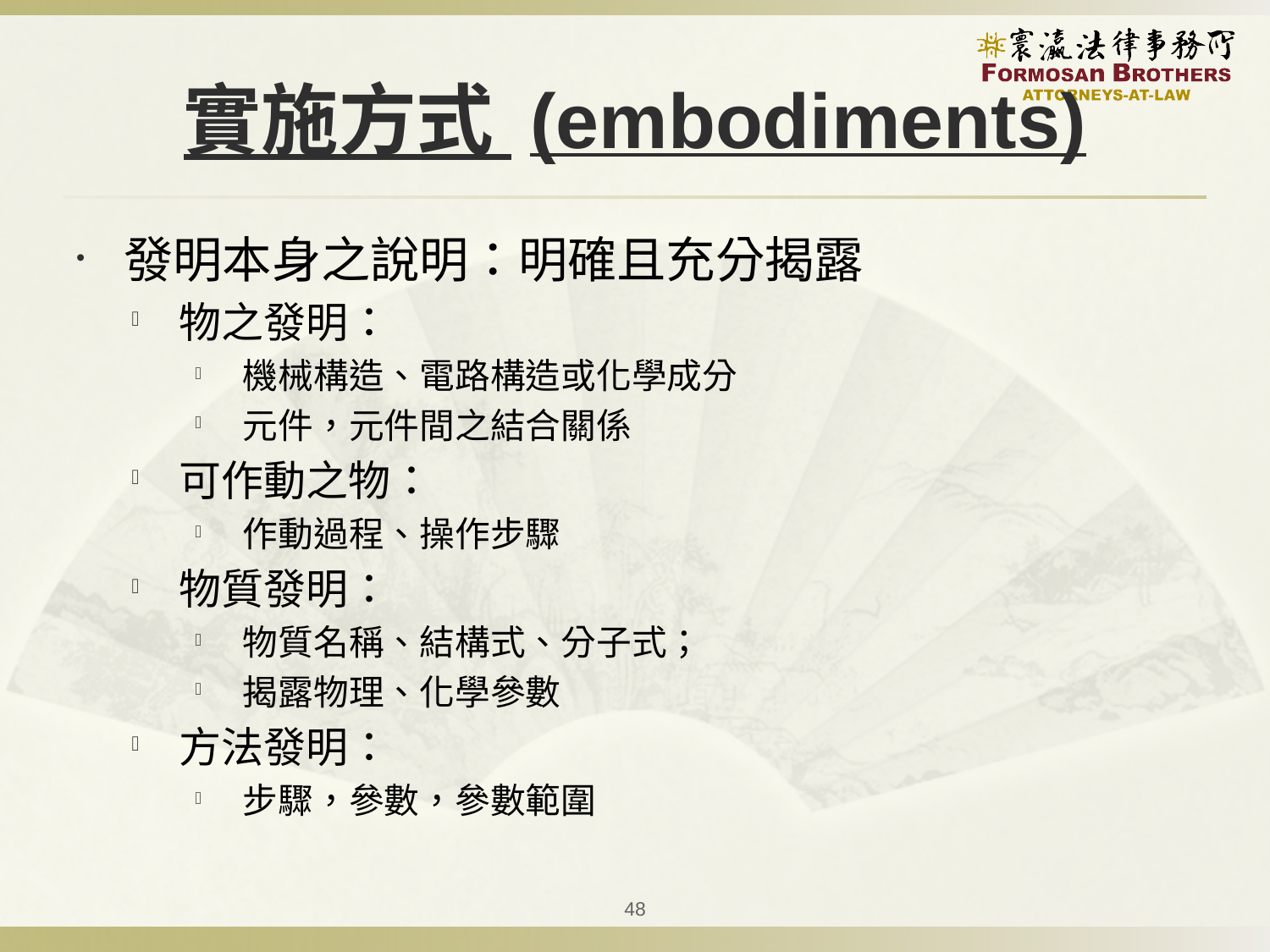

# 實施方式 (embodiments)
發明本身之說明：明確且充分揭露
物之發明：
機械構造、電路構造或化學成分
元件，元件間之結合關係
可作動之物：
作動過程、操作步驟
物質發明：
物質名稱、結構式、分子式；
揭露物理、化學參數
方法發明：
步驟，參數，參數範圍

48